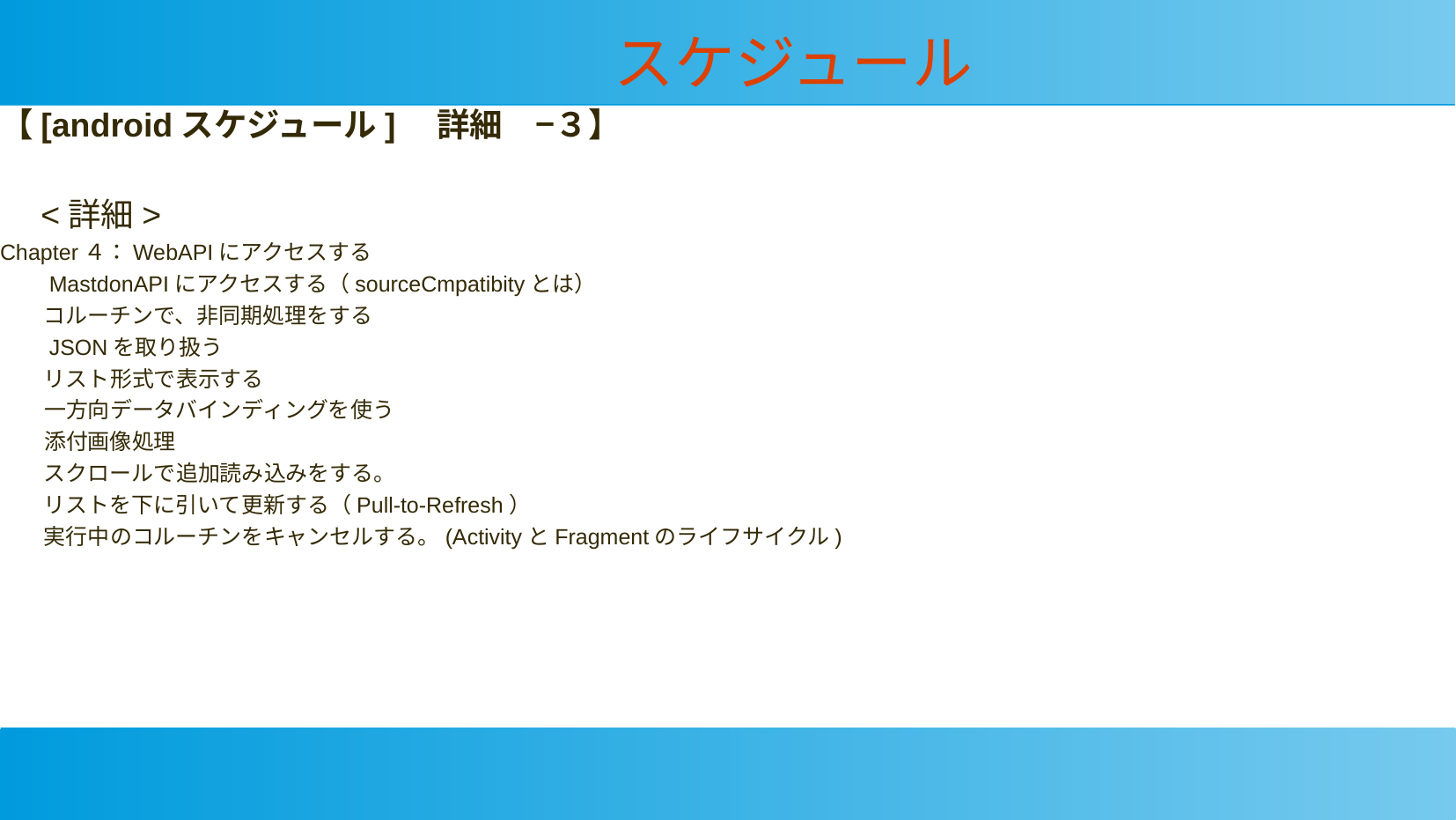

スケジュール
【[androidスケジュール]　詳細　−３】

　<詳細>
Chapter４：WebAPIにアクセスする
　　MastdonAPIにアクセスする（sourceCmpatibityとは）
　　コルーチンで、非同期処理をする
　　JSONを取り扱う
　　リスト形式で表示する
　　一方向データバインディングを使う
　　添付画像処理
　　スクロールで追加読み込みをする。
　　リストを下に引いて更新する（Pull-to-Refresh）
　　実行中のコルーチンをキャンセルする。(ActivityとFragmentのライフサイクル)